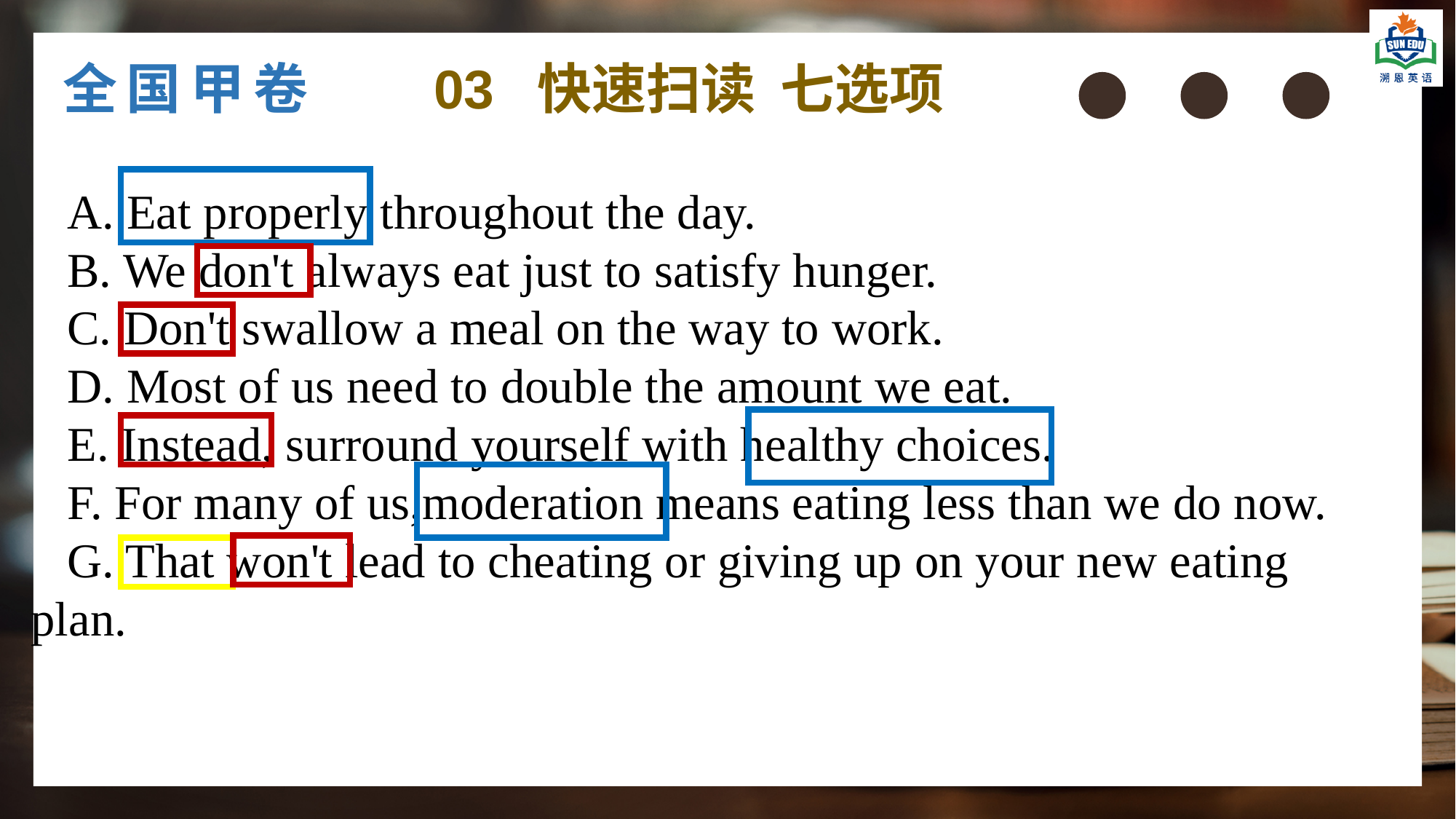

全国甲卷
03  快速扫读  七选项

A. Eat properly throughout the day.
B. We don't always eat just to satisfy hunger.
C. Don't swallow a meal on the way to work.
D. Most of us need to double the amount we eat.
E. Instead, surround yourself with healthy choices.
F. For many of us,moderation means eating less than we do now.
G. That won't lead to cheating or giving up on your new eating plan.